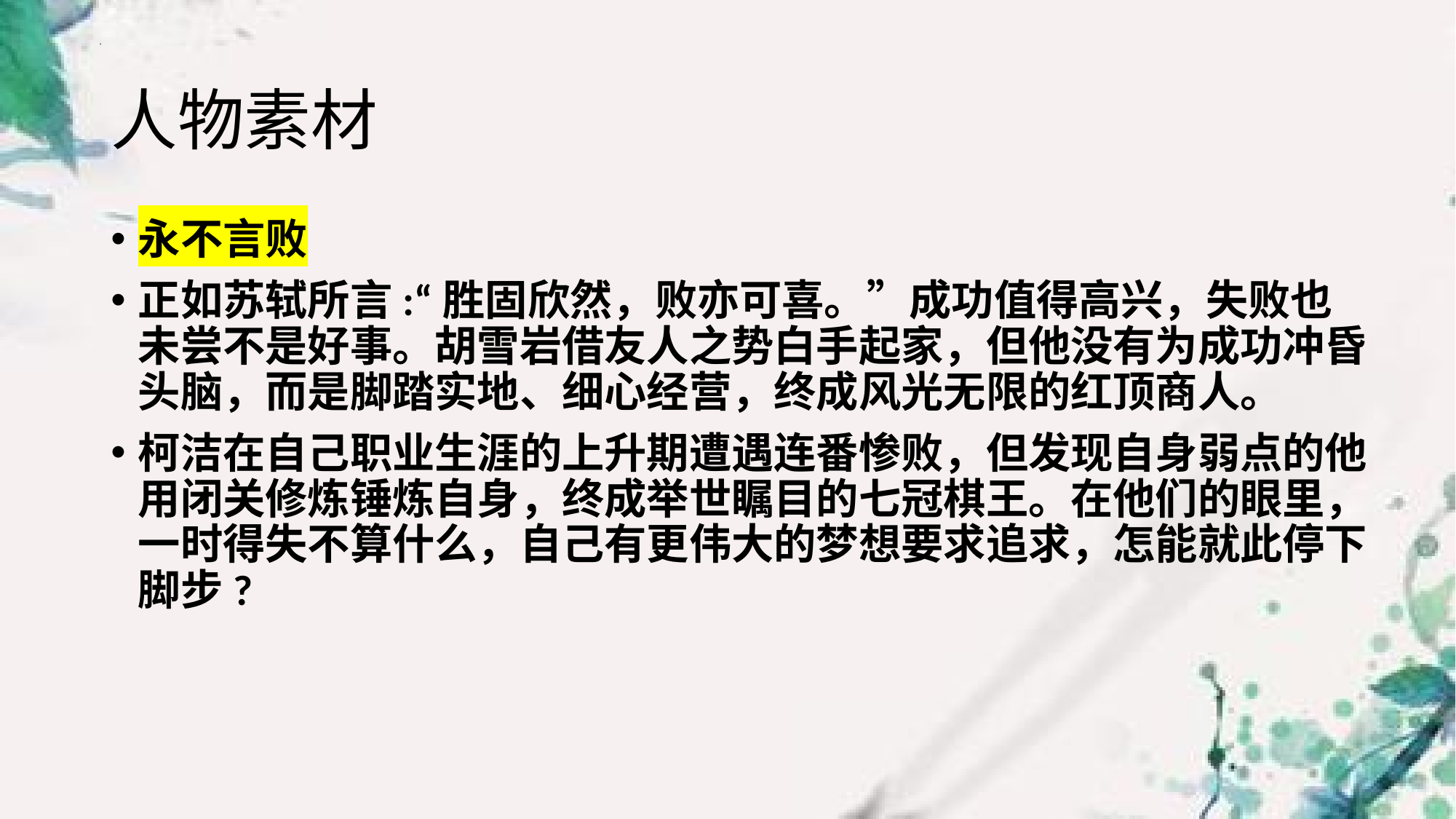

# 人物素材
永不言败
正如苏轼所言:“胜固欣然，败亦可喜。”成功值得高兴，失败也未尝不是好事。胡雪岩借友人之势白手起家，但他没有为成功冲昏头脑，而是脚踏实地、细心经营，终成风光无限的红顶商人。
柯洁在自己职业生涯的上升期遭遇连番惨败，但发现自身弱点的他用闭关修炼锤炼自身，终成举世瞩目的七冠棋王。在他们的眼里，一时得失不算什么，自己有更伟大的梦想要求追求，怎能就此停下脚步?